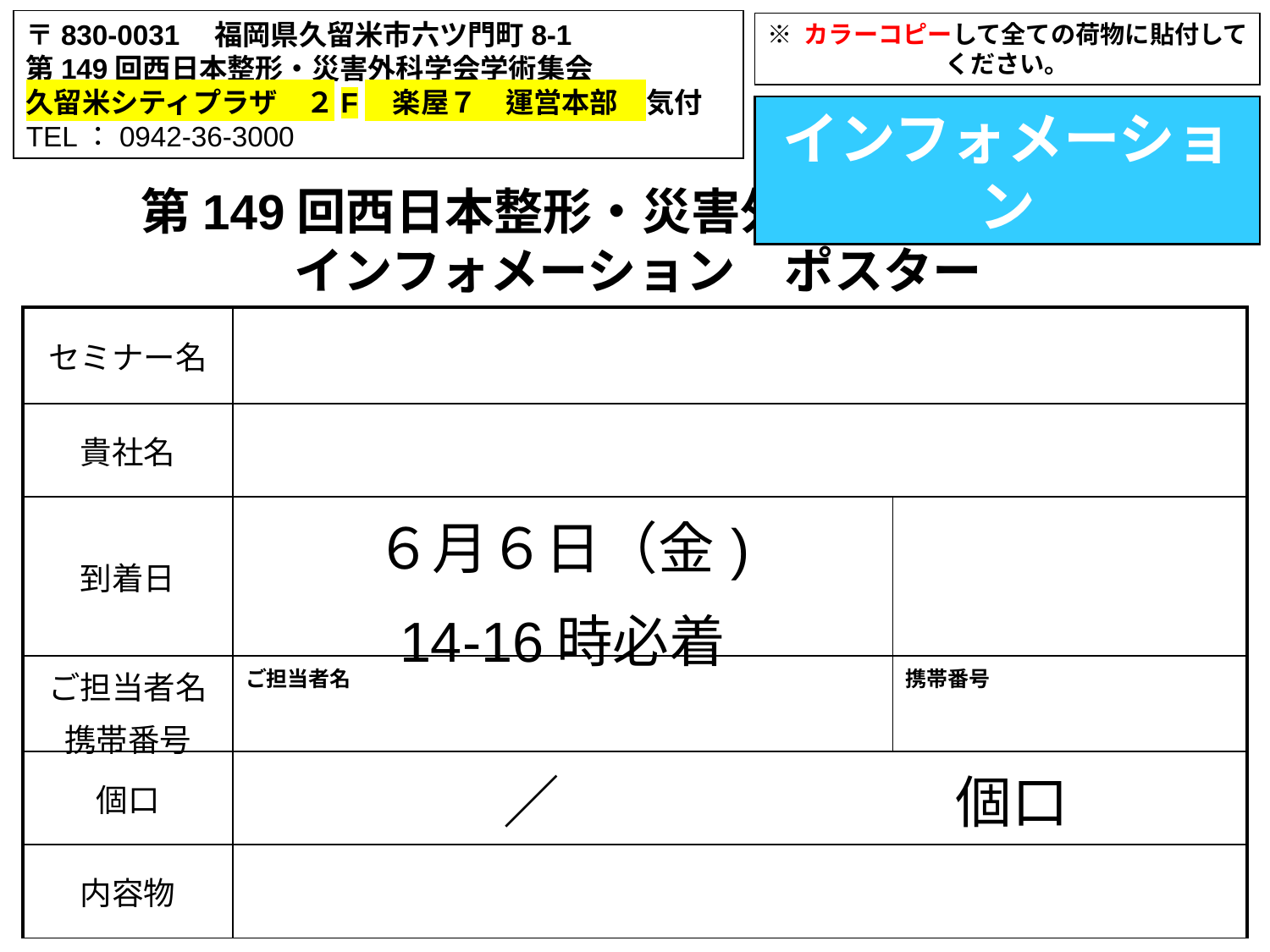

〒830-0031　福岡県久留米市六ツ門町8-1
第149回西日本整形・災害外科学会学術集会
久留米シティプラザ　２F　楽屋７　運営本部　気付
TEL：0942-36-3000
※ カラーコピーして全ての荷物に貼付してください。
インフォメーション
第149回西日本整形・災害外科学会学術集会
インフォメーション　ポスター
| セミナー名 |  |  |
| --- | --- | --- |
| 貴社名 |  |  |
| 到着日 | ６月６日（金) 14-16時必着 |  |
| ご担当者名 携帯番号 | ご担当者名 | 携帯番号 |
| 個口 | ／　　　　　　　個口 |  |
| 内容物 |  |  |